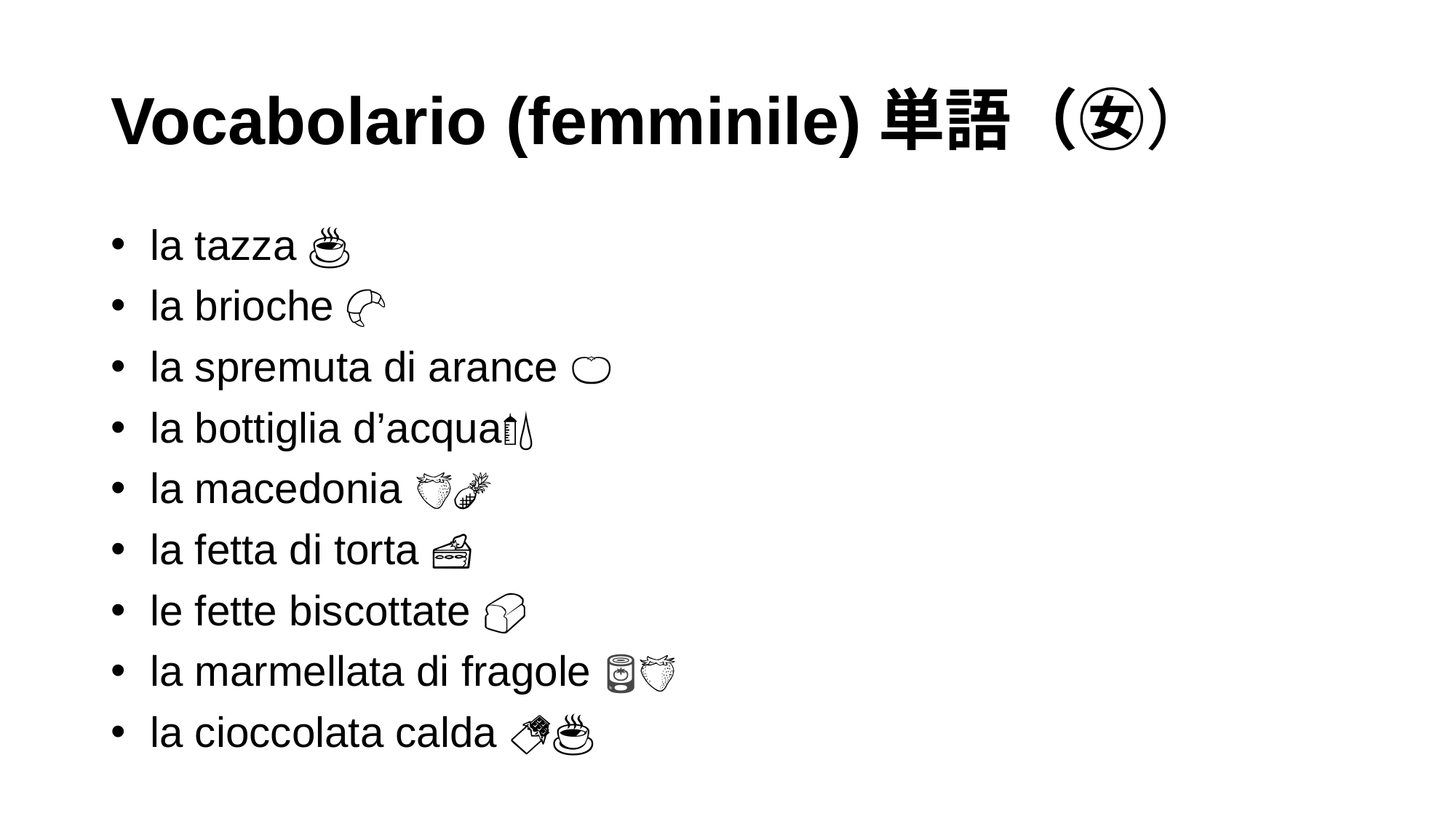

# Vocabolario (femminile)単語（㊛）
 la tazza 🍵
 la brioche 🥐
 la spremuta di arance 🍊
 la bottiglia d’acqua🍼💧
 la macedonia 🍓🍍
 la fetta di torta 🍰
 le fette biscottate 🍞
 la marmellata di fragole 🥫🍓
 la cioccolata calda 🍫🍵